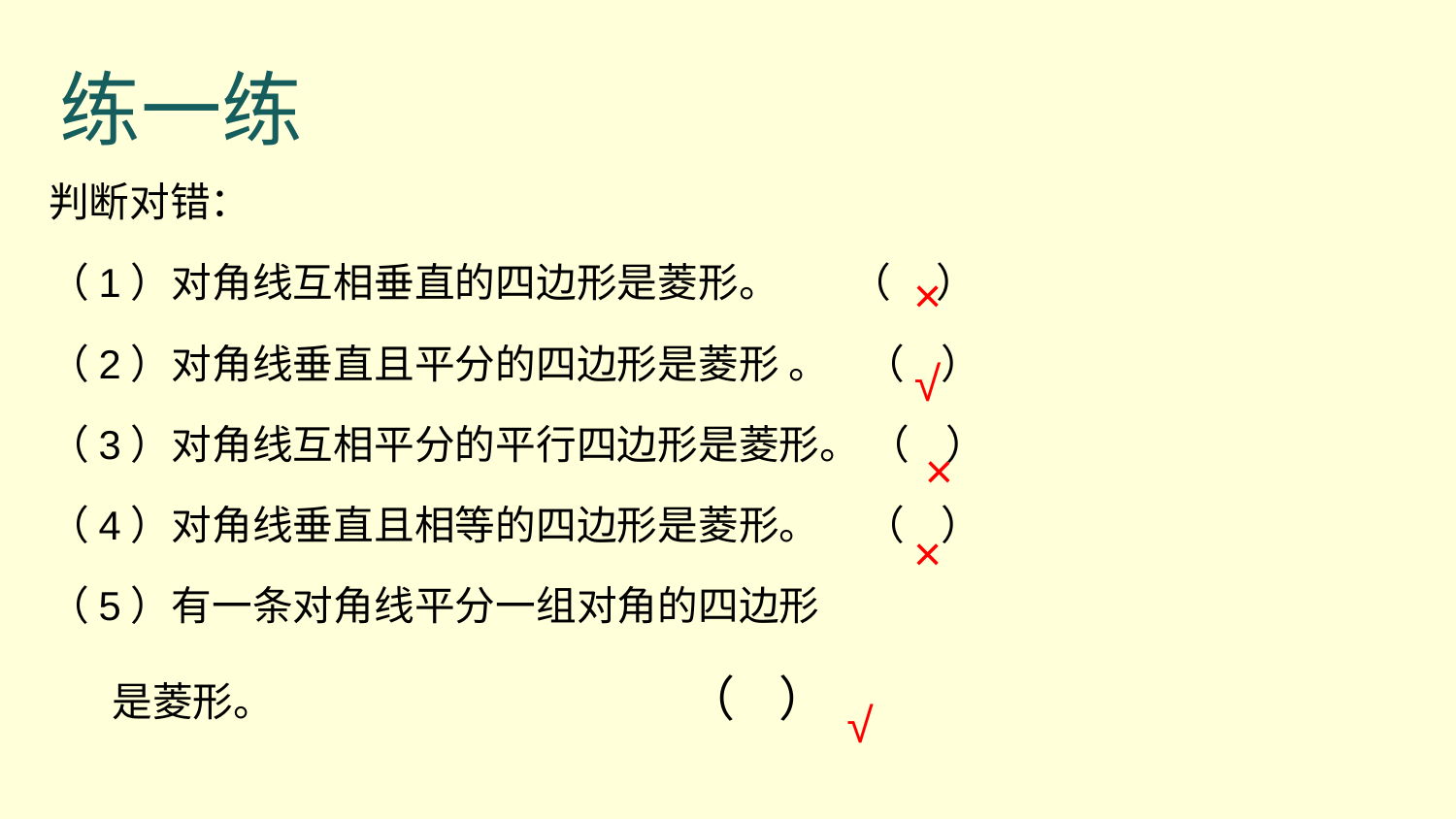

# 练一练
判断对错：
（1）对角线互相垂直的四边形是菱形。        （     ）
（2）对角线垂直且平分的四边形是菱形 。    （    ）
（3）对角线互相平分的平行四边形是菱形。 （    ）
（4）对角线垂直且相等的四边形是菱形。     （    ）
（5）有一条对角线平分一组对角的四边形
      是菱形。                                              （    ）
×
√
 ×
×
√